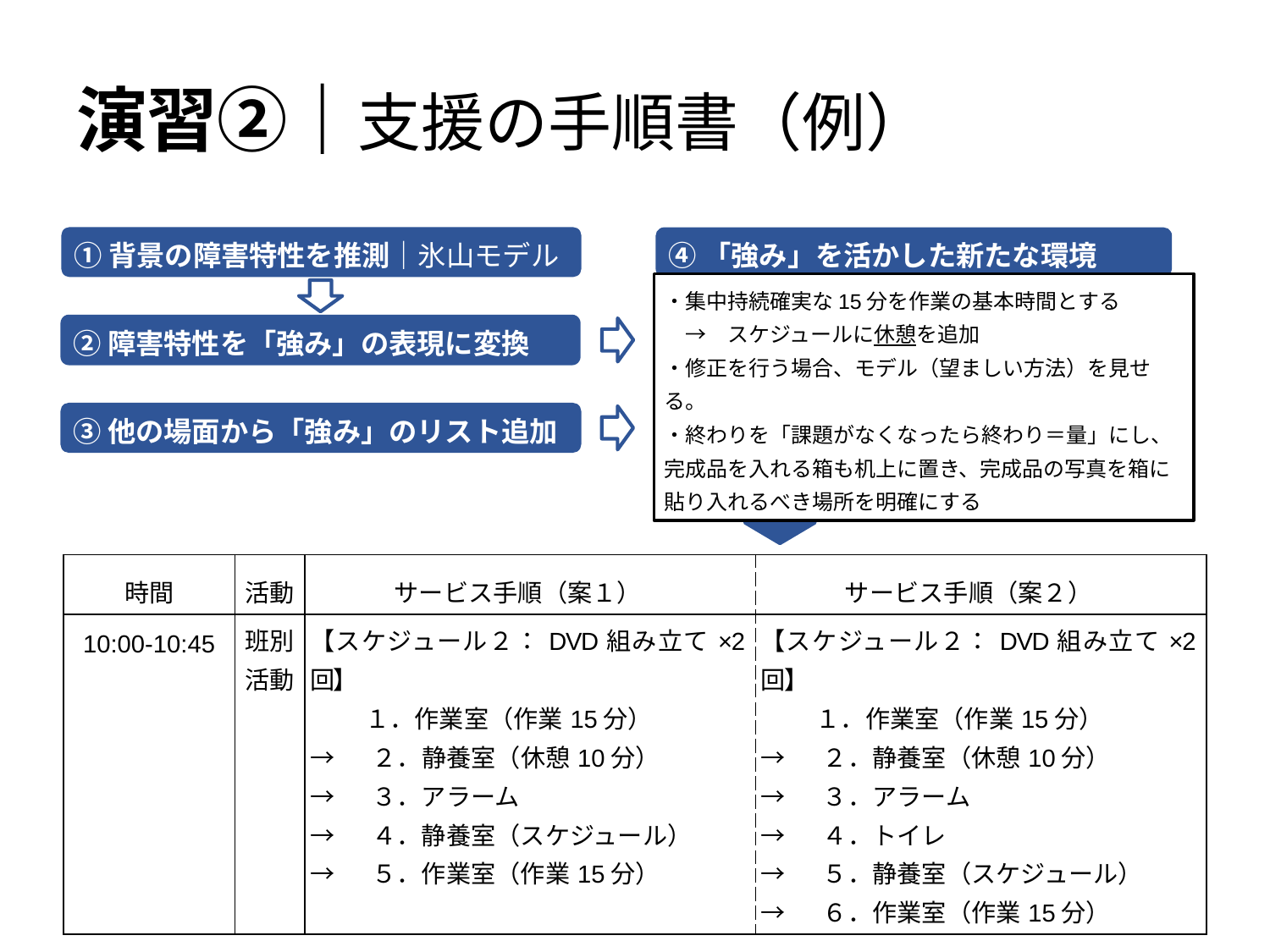

# 演習②｜支援の手順書（例）
①背景の障害特性を推測｜氷山モデル
④「強み」を活かした新たな環境
・集中持続確実な15分を作業の基本時間とする
　→　スケジュールに休憩を追加
・修正を行う場合、モデル（望ましい方法）を見せる。
・終わりを「課題がなくなったら終わり＝量」にし、完成品を入れる箱も机上に置き、完成品の写真を箱に貼り入れるべき場所を明確にする

②障害特性を「強み」の表現に変換

③他の場面から「強み」のリスト追加

| 時間 | 活動 | サービス手順（案１） | サービス手順（案２） |
| --- | --- | --- | --- |
| 10:00-10:45 | 班別 活動 | 【スケジュール２：DVD組み立て×2回】 　 　１．作業室（作業15分） → 　２．静養室（休憩10分） →　 ３．アラーム →　 ４．静養室（スケジュール） →　 ５．作業室（作業15分） | 【スケジュール２：DVD組み立て×2回】 　 　１．作業室（作業15分） → 　２．静養室（休憩10分） →　 ３．アラーム →　 ４．トイレ →　 ５．静養室（スケジュール） →　 ６．作業室（作業15分） |